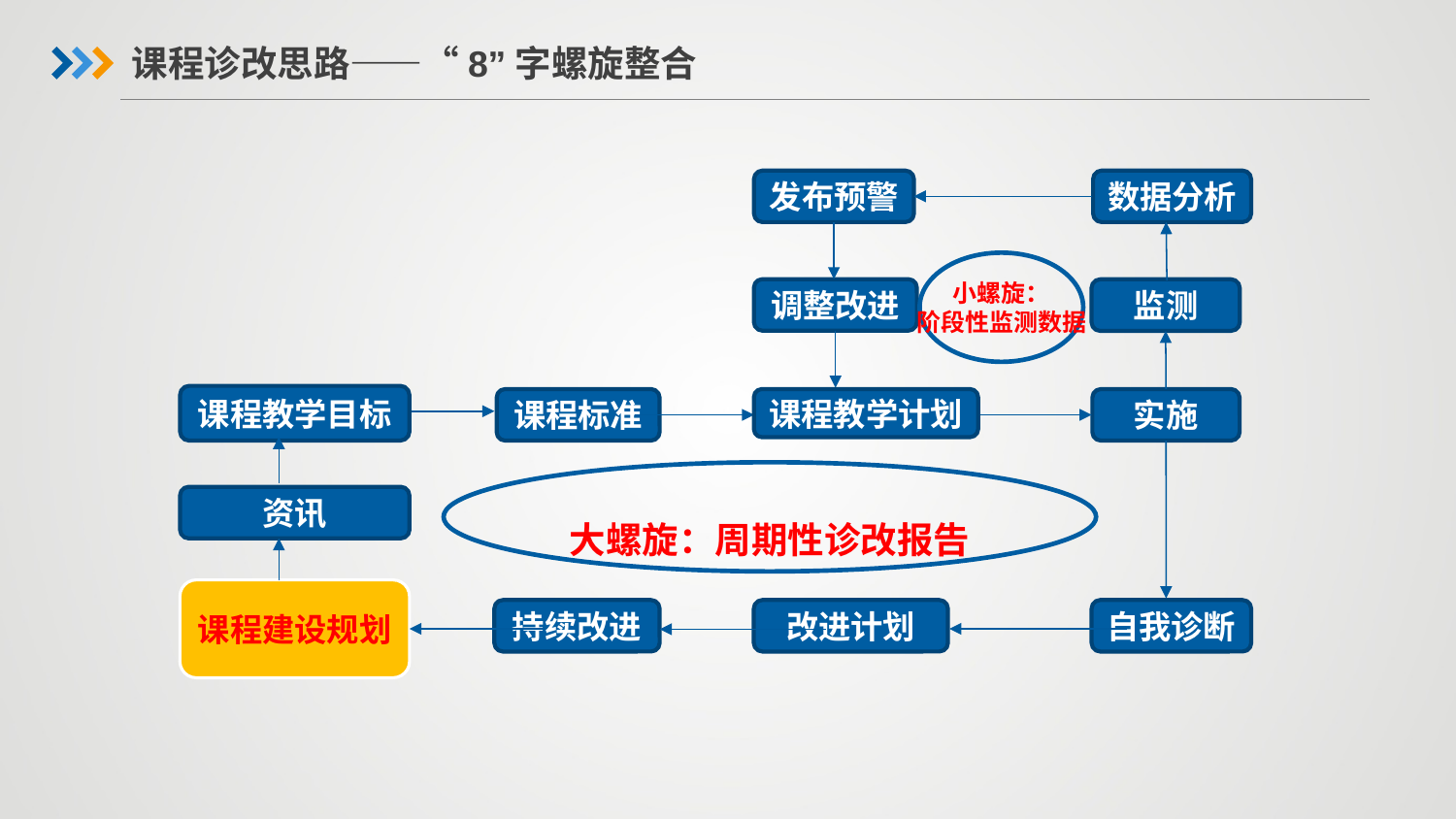

课程诊改思路——“8”字螺旋整合

发布预警

数据分析

小螺旋：
阶段性监测数据

调整改进

监测

课程教学目标

课程标准

实施

课程教学计划

大螺旋：周期性诊改报告

资讯

课程建设规划

持续改进

改进计划

自我诊断